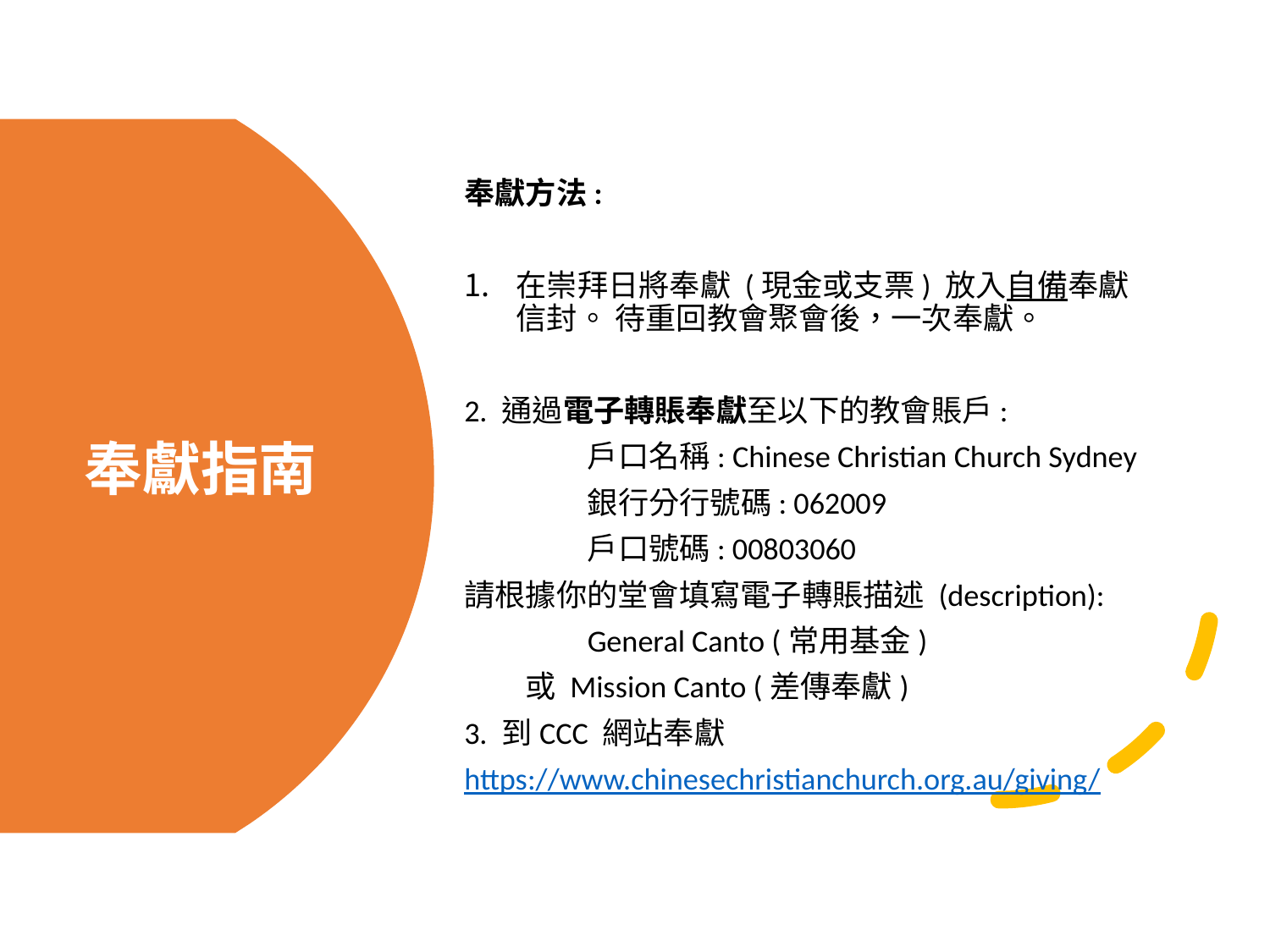

奉獻方法:

在崇拜日將奉獻 (現金或支票) 放入自備奉獻信封。 待重回教會聚會後，一次奉獻。

2. 通過電子轉賬奉獻至以下的教會賬戶:
	戶口名稱: Chinese Christian Church Sydney
	銀行分行號碼: 062009
	戶口號碼: 00803060
請根據你的堂會填寫電子轉賬描述 (description):
	General Canto (常用基金)
        或 Mission Canto (差傳奉獻)
3. 到CCC 網站奉獻
https://www.chinesechristianchurch.org.au/giving/

# 奉獻指南